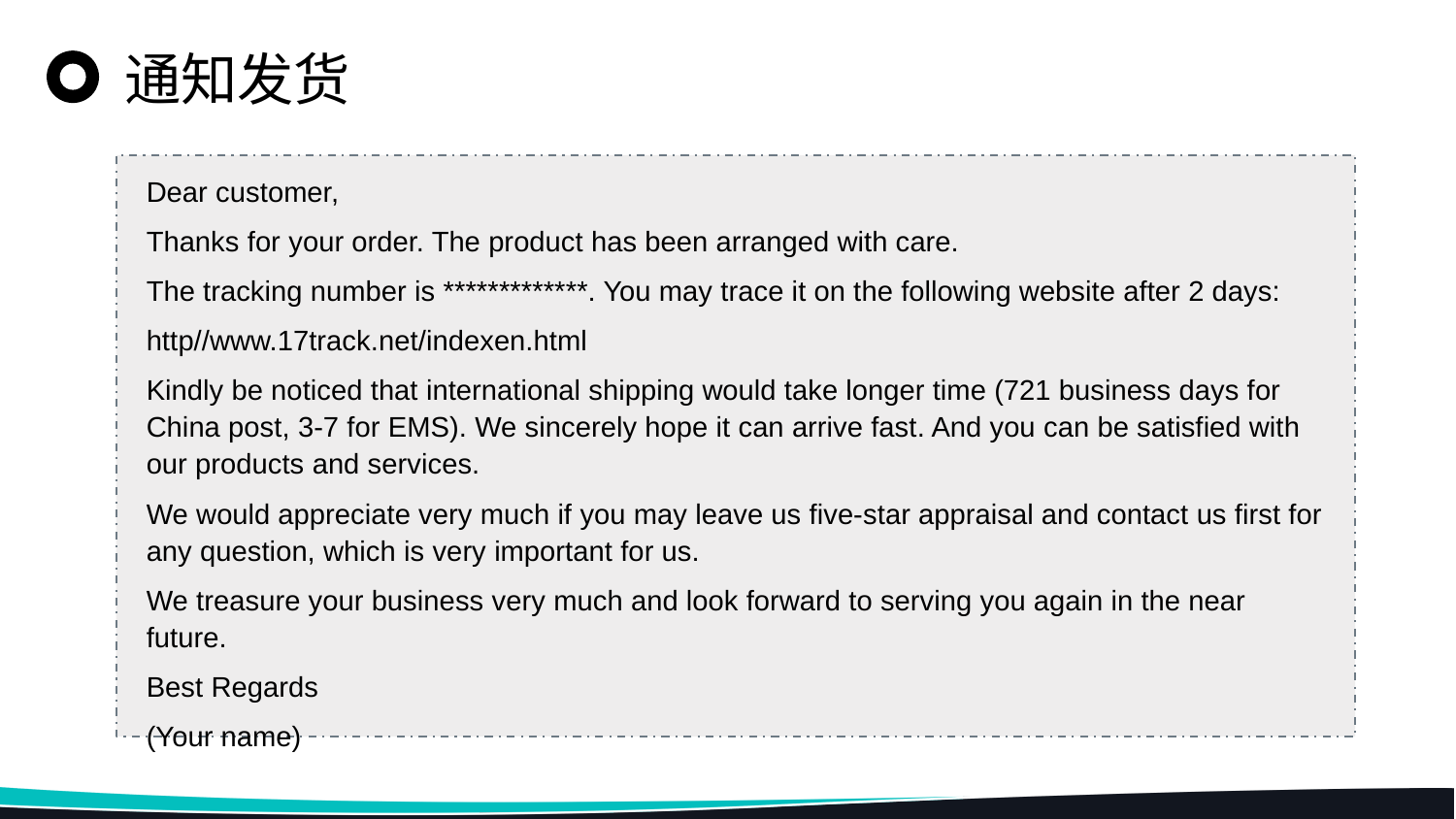

通知发货

Dear customer,
Thanks for your order. The product has been arranged with care.
The tracking number is *************. You may trace it on the following website after 2 days:
http//www.17track.net/indexen.html
Kindly be noticed that international shipping would take longer time (721 business days for China post, 3-7 for EMS). We sincerely hope it can arrive fast. And you can be satisfied with our products and services.
We would appreciate very much if you may leave us five-star appraisal and contact us first for any question, which is very important for us.
We treasure your business very much and look forward to serving you again in the near future.
Best Regards
(Your name)